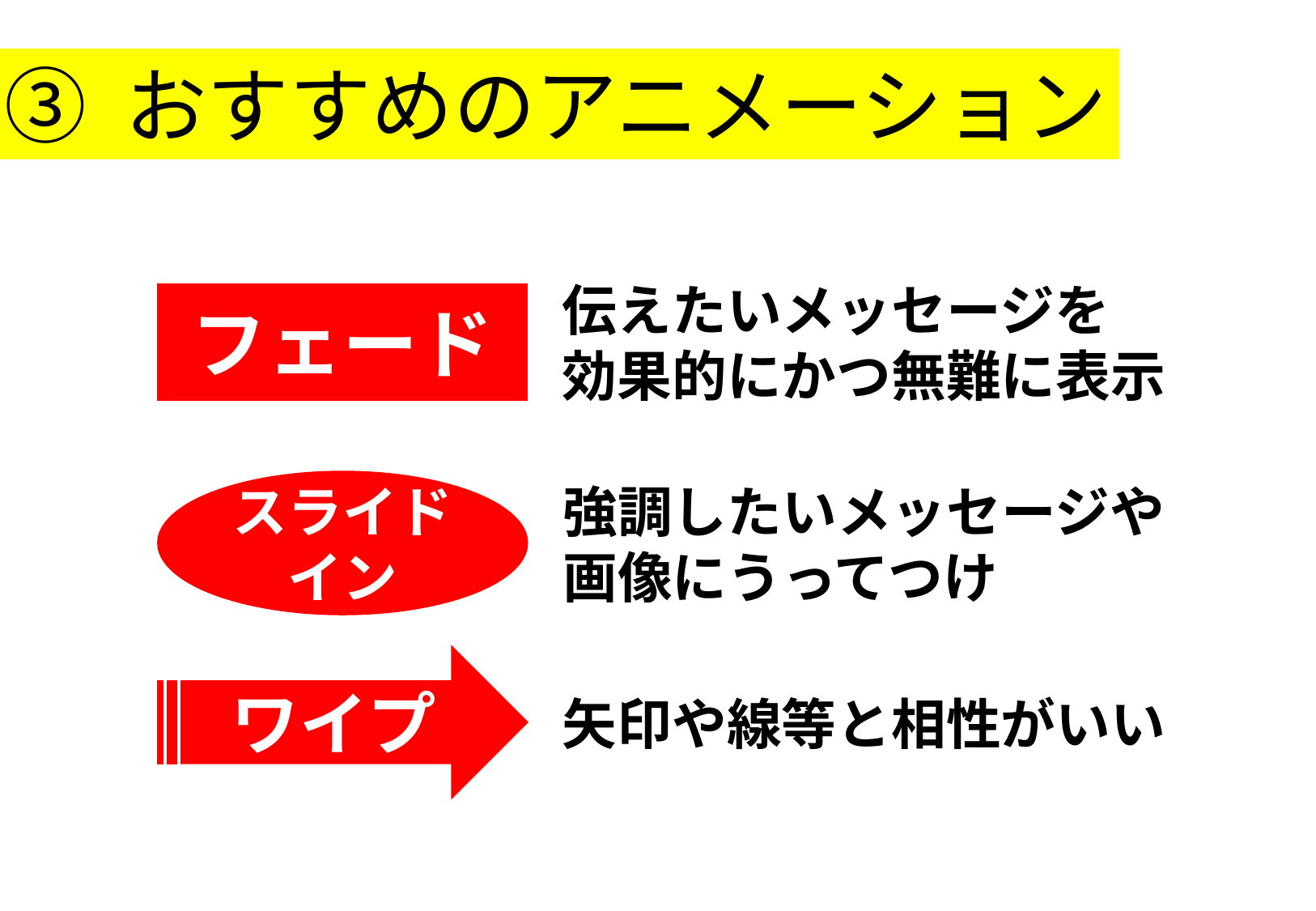

③ おすすめのアニメーション
伝えたいメッセージを
効果的にかつ無難に表示
フェード
スライド
イン
強調したいメッセージや
画像にうってつけ
ワイプ
矢印や線等と相性がいい